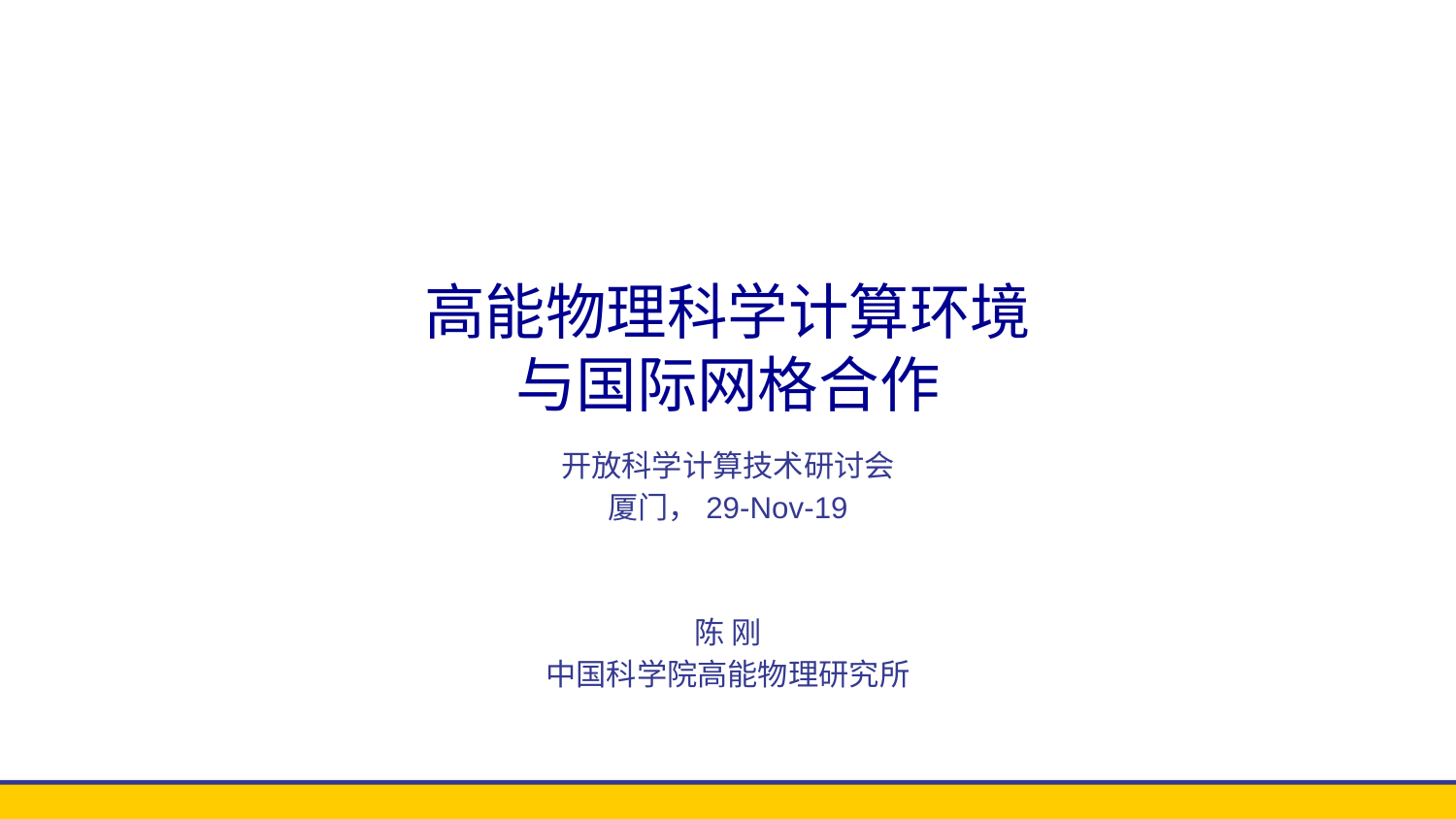

高能物理科学计算环境
与国际网格合作
开放科学计算技术研讨会
厦门，29-Nov-19
陈 刚
中国科学院高能物理研究所